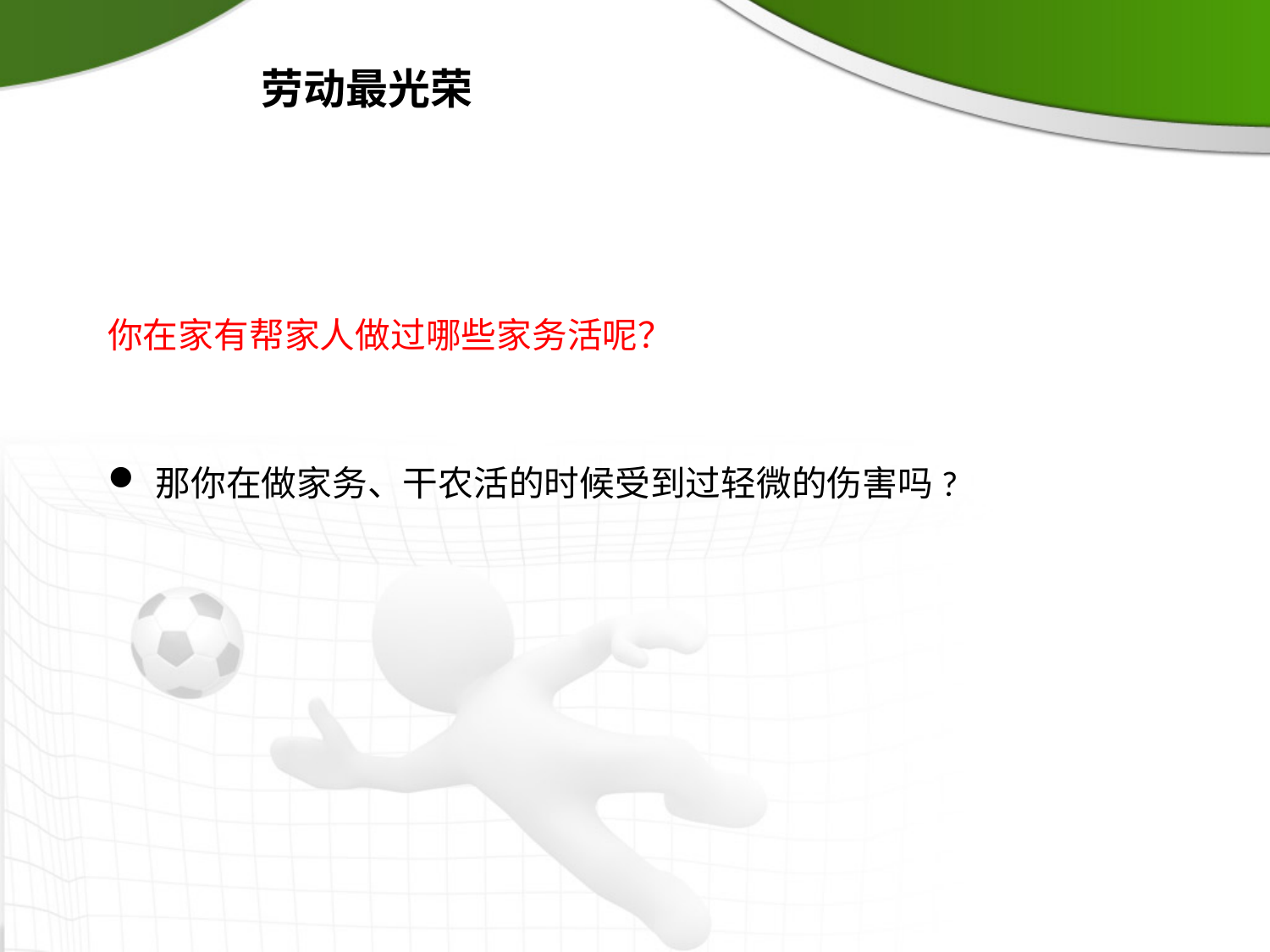

# 劳动最光荣

你在家有帮家人做过哪些家务活呢？

那你在做家务、干农活的时候受到过轻微的伤害吗?